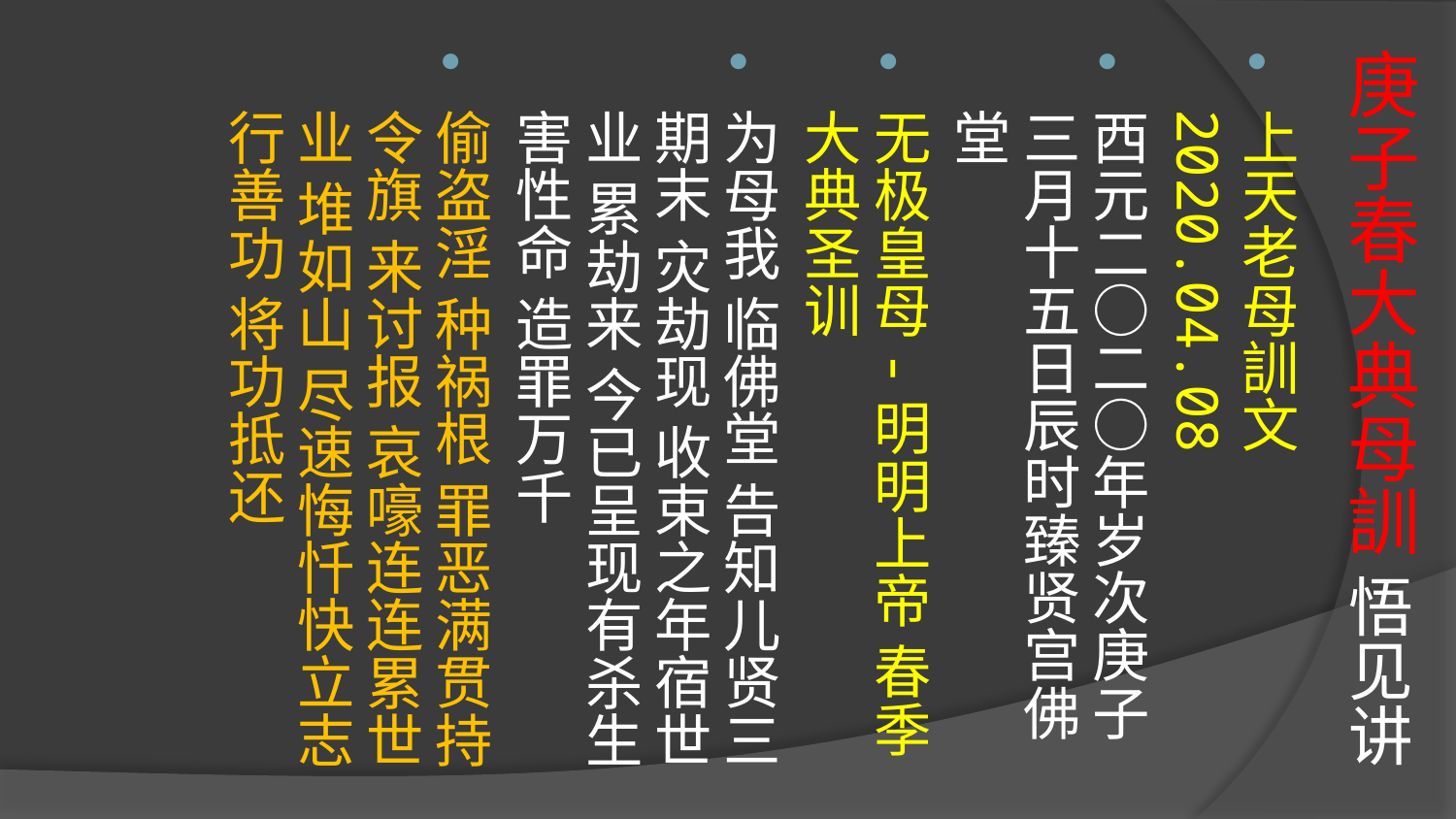

# 庚子春大典母訓 悟见讲
上天老母訓文 2020.04.08
西元二○二○年岁次庚子三月十五日辰时臻贤宫佛堂
无极皇母-明明上帝 春季大典圣训
为母我 临佛堂 告知儿贤三期末 灾劫现 收束之年宿世业 累劫来 今已呈现有杀生 害性命 造罪万千
偷盗淫 种祸根 罪恶满贯持令旗 来讨报 哀嚎连连累世业 堆如山 尽速悔忏快立志 行善功 将功抵还